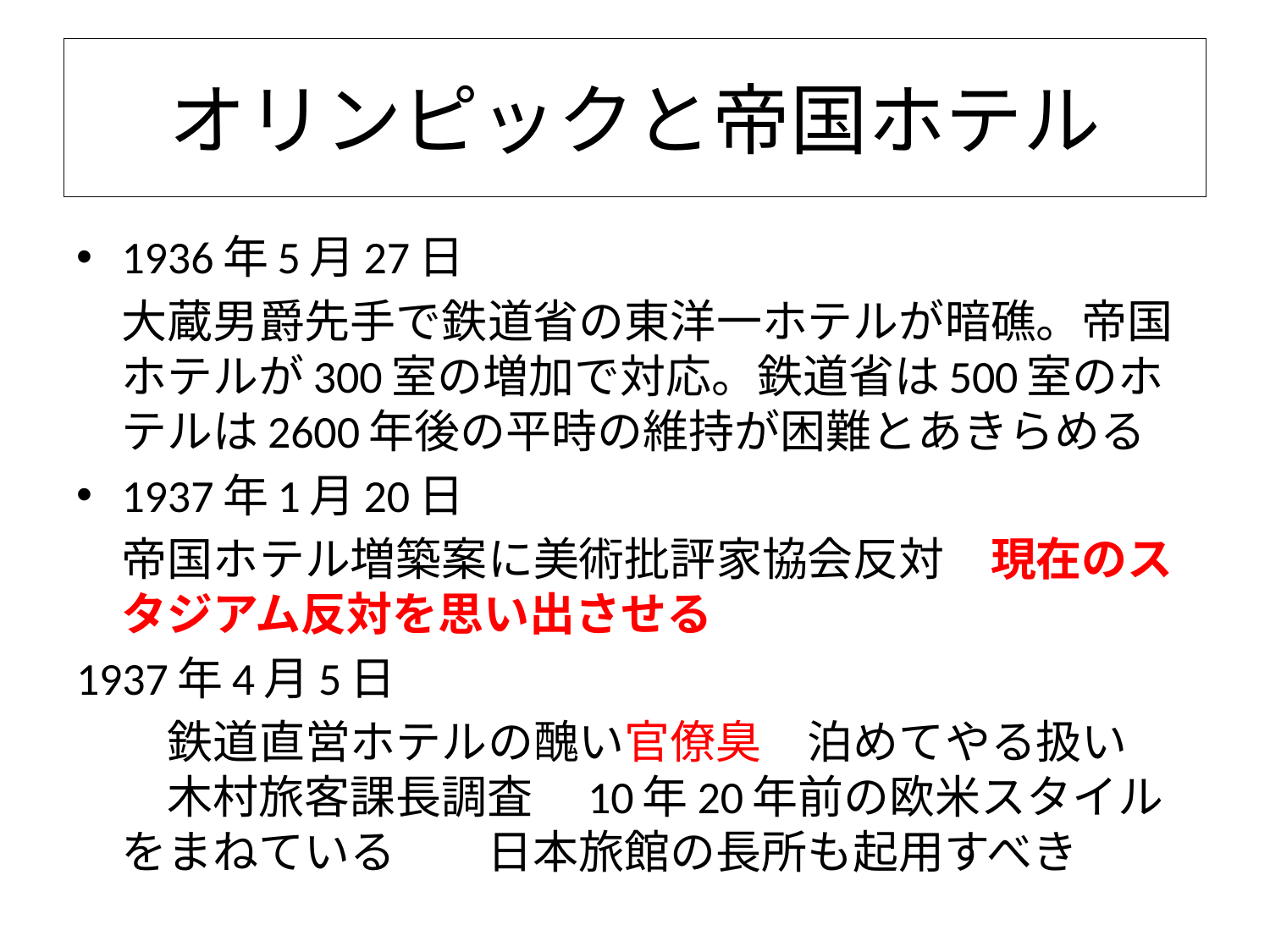

# オリンピックと帝国ホテル
1936年5月27日
　大蔵男爵先手で鉄道省の東洋一ホテルが暗礁。帝国ホテルが300室の増加で対応。鉄道省は500室のホテルは2600年後の平時の維持が困難とあきらめる
1937年1月20日
　帝国ホテル増築案に美術批評家協会反対　現在のスタジアム反対を思い出させる
1937年4月5日
　　鉄道直営ホテルの醜い官僚臭　泊めてやる扱い　　木村旅客課長調査　10年20年前の欧米スタイルをまねている　　日本旅館の長所も起用すべき